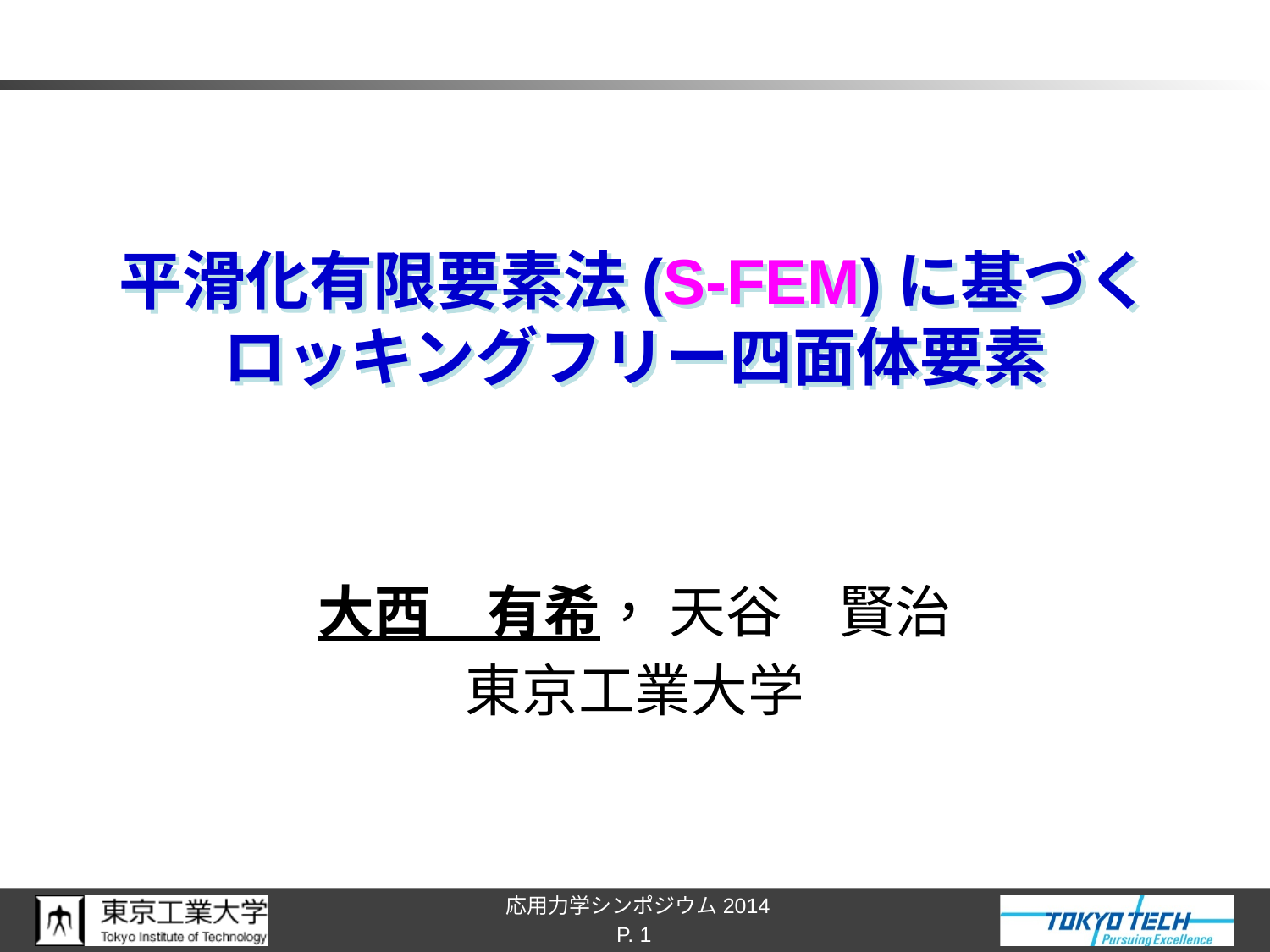

# 平滑化有限要素法(S-FEM)に基づく ロッキングフリー四面体要素
大西　有希， 天谷　賢治
東京工業大学

P. 1